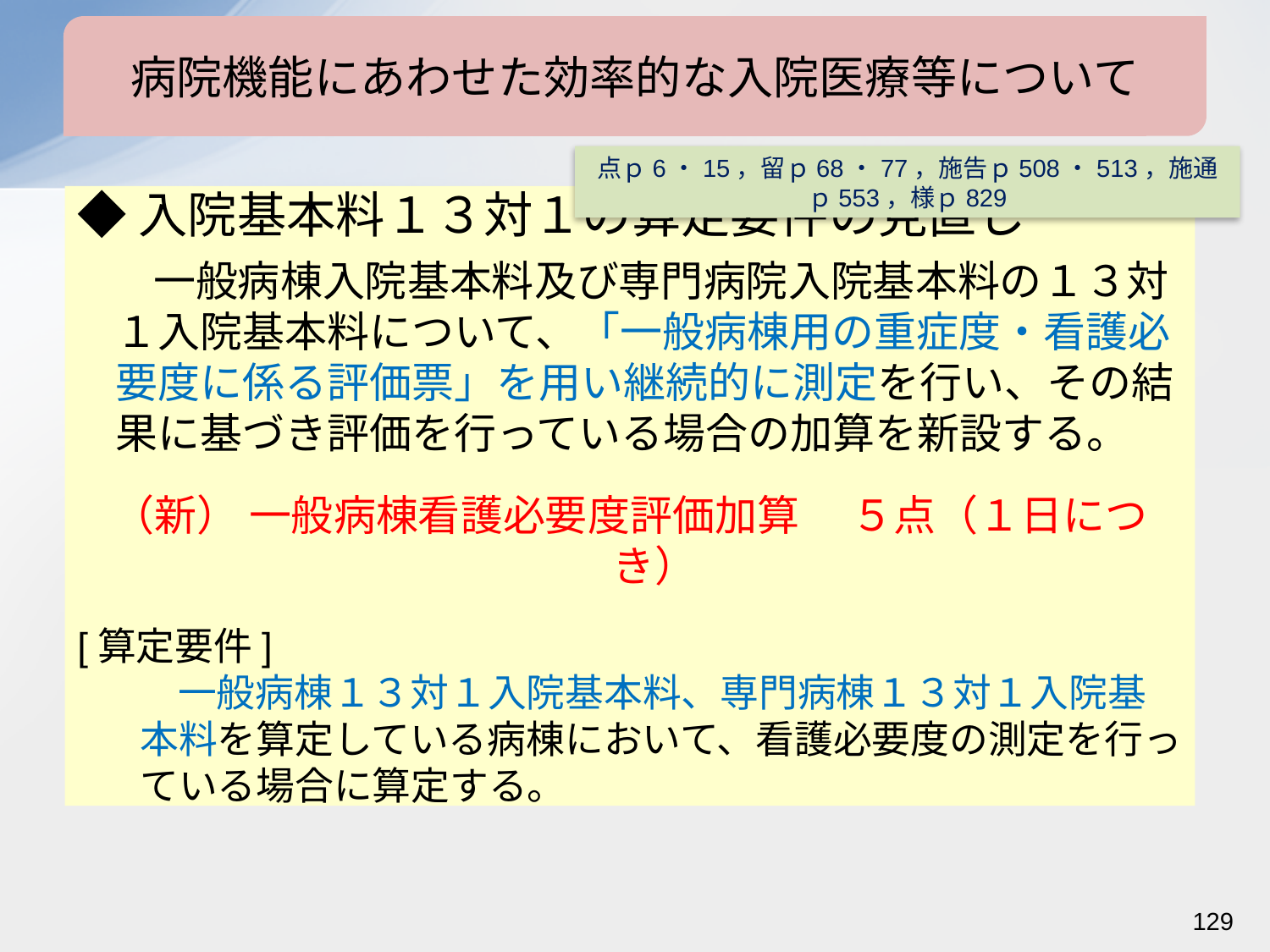

病院機能にあわせた効率的な入院医療等について
点ｐ6・15，留ｐ68・77，施告ｐ508・513，施通ｐ553，様ｐ829
◆入院基本料１３対１の算定要件の見直し
一般病棟入院基本料及び専門病院入院基本料の１３対１入院基本料について、「一般病棟用の重症度・看護必要度に係る評価票」を用い継続的に測定を行い、その結果に基づき評価を行っている場合の加算を新設する。
（新） 一般病棟看護必要度評価加算 　５点（１日につき）
[算定要件]
一般病棟１３対１入院基本料、専門病棟１３対１入院基本料を算定している病棟において、看護必要度の測定を行っている場合に算定する。
129